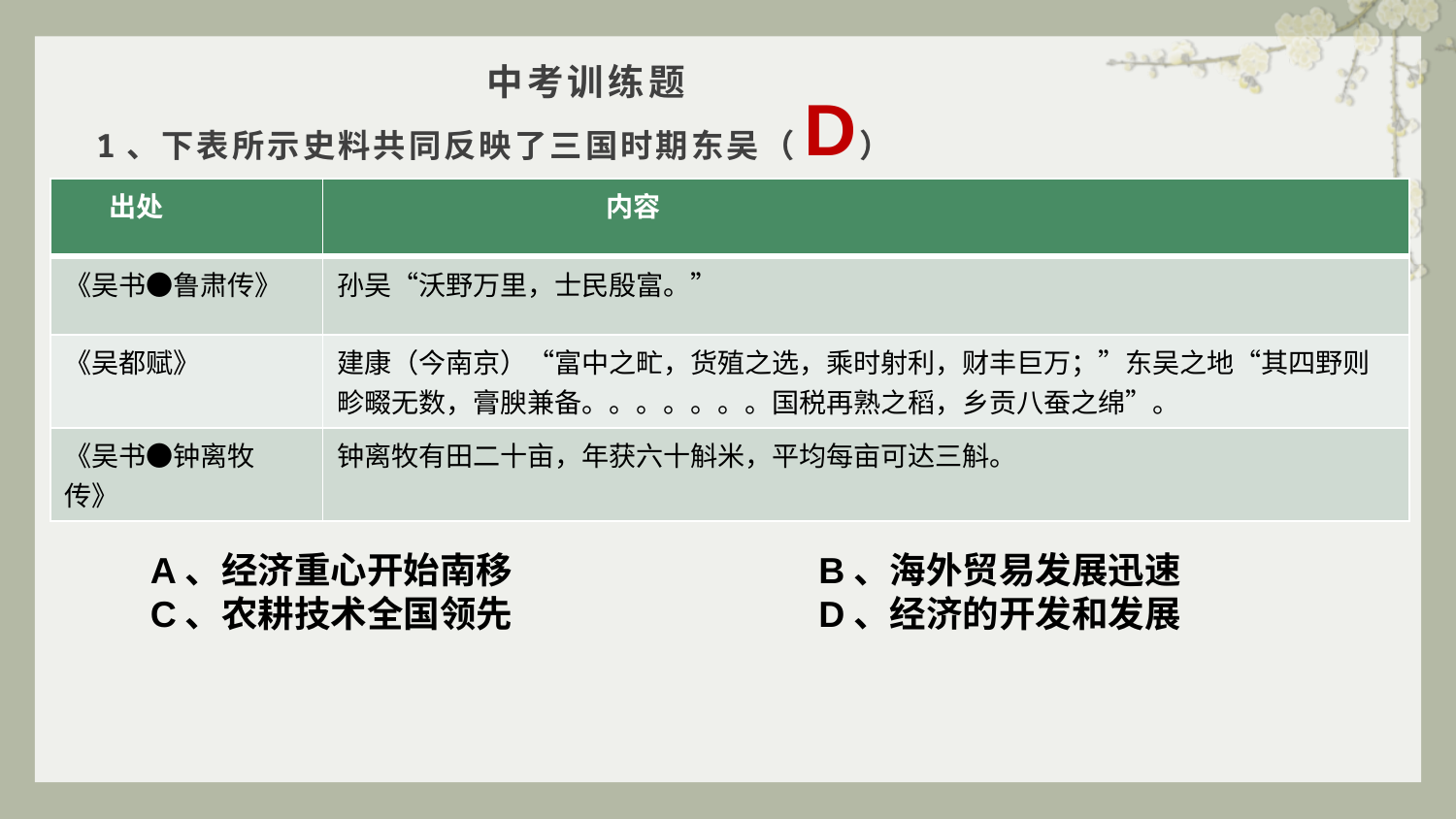

# 中考训练题
D
1、下表所示史料共同反映了三国时期东吴（      ）
| 出处 | 内容 |
| --- | --- |
| 《吴书●鲁肃传》 | 孙吴“沃野万里，士民殷富。” |
| 《吴都赋》 | 建康（今南京）“富中之甿，货殖之选，乘时射利，财丰巨万；”东吴之地“其四野则畛畷无数，膏腴兼备。。。。。。。国税再熟之稻，乡贡八蚕之绵”。 |
| 《吴书●钟离牧传》 | 钟离牧有田二十亩，年获六十斛米，平均每亩可达三斛。 |
A、经济重心开始南移                                    B、海外贸易发展迅速
C、农耕技术全国领先                                    D、经济的开发和发展